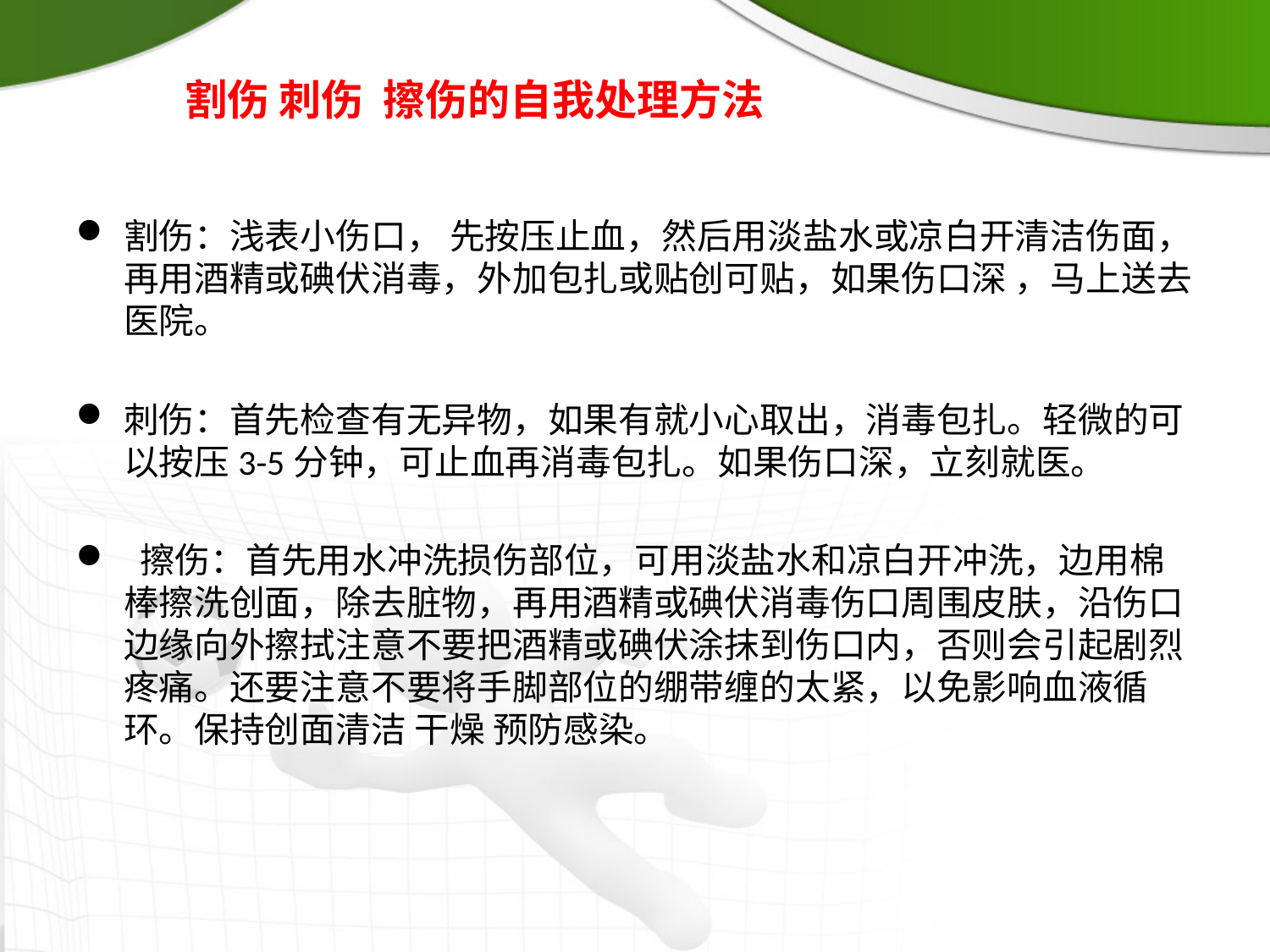

# 割伤 刺伤  擦伤的自我处理方法
割伤：浅表小伤口， 先按压止血，然后用淡盐水或凉白开清洁伤面，再用酒精或碘伏消毒，外加包扎或贴创可贴，如果伤口深 ，马上送去医院。

刺伤：首先检查有无异物，如果有就小心取出，消毒包扎。轻微的可以按压3-5分钟，可止血再消毒包扎。如果伤口深，立刻就医。

 擦伤：首先用水冲洗损伤部位，可用淡盐水和凉白开冲洗，边用棉棒擦洗创面，除去脏物，再用酒精或碘伏消毒伤口周围皮肤，沿伤口边缘向外擦拭注意不要把酒精或碘伏涂抹到伤口内，否则会引起剧烈疼痛。还要注意不要将手脚部位的绷带缠的太紧，以免影响血液循环。保持创面清洁 干燥 预防感染。